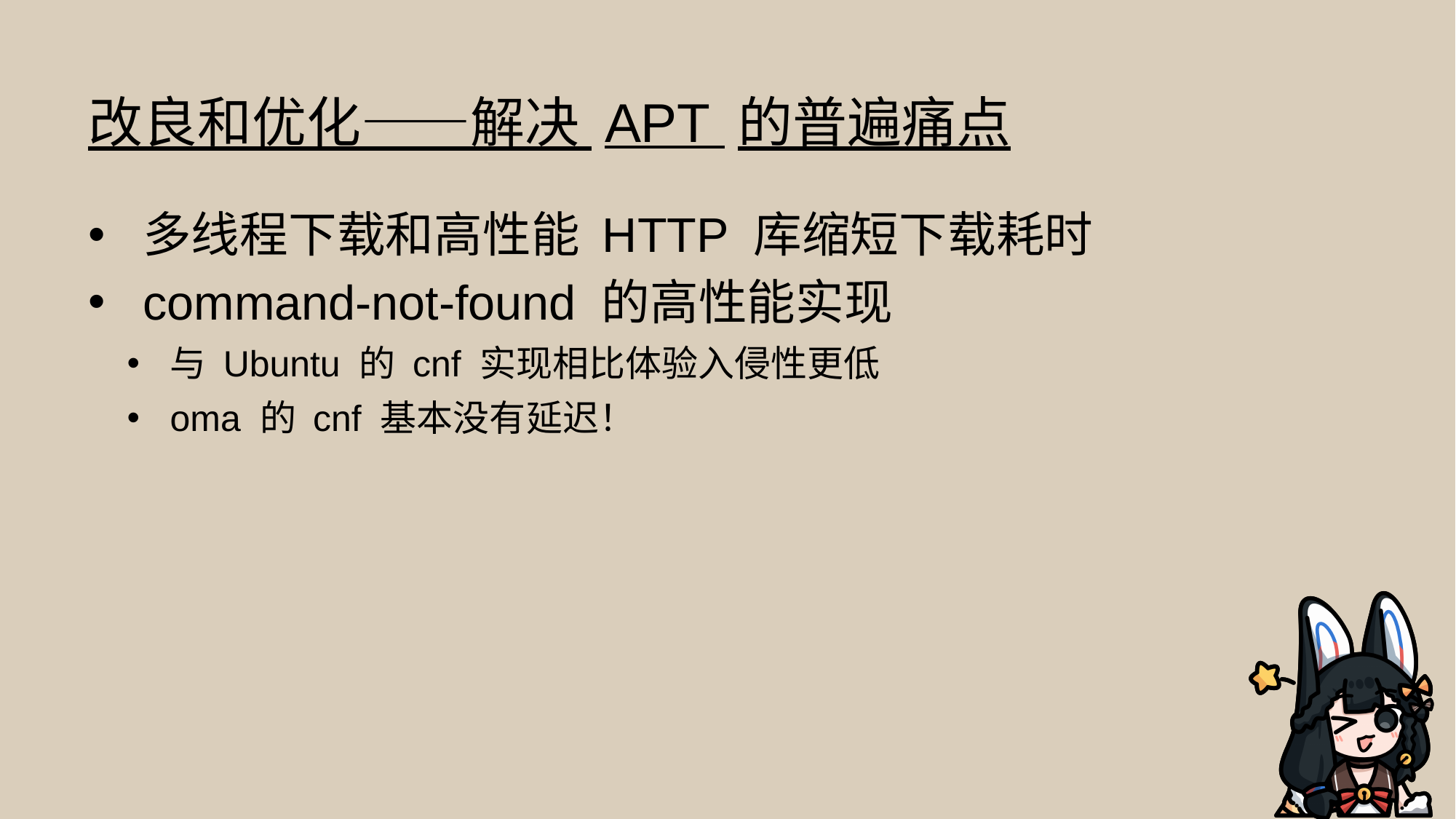

# 改良和优化——解决 APT 的普遍痛点
多线程下载和高性能 HTTP 库缩短下载耗时
command-not-found 的高性能实现
与 Ubuntu 的 cnf 实现相比体验入侵性更低
oma 的 cnf 基本没有延迟！